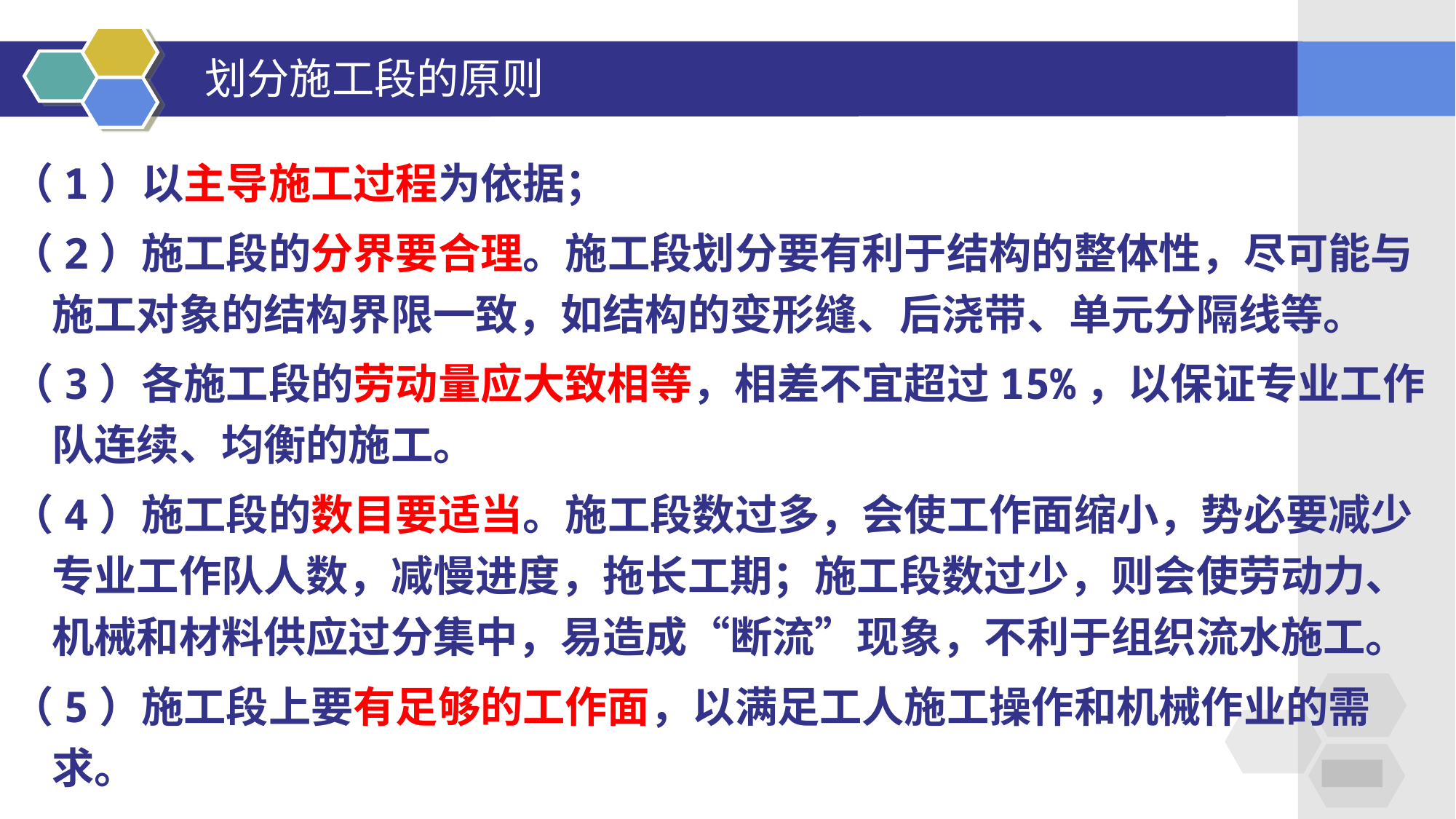

# 划分施工段的原则
（1）以主导施工过程为依据；
（2）施工段的分界要合理。施工段划分要有利于结构的整体性，尽可能与施工对象的结构界限一致，如结构的变形缝、后浇带、单元分隔线等。
（3）各施工段的劳动量应大致相等，相差不宜超过15%，以保证专业工作队连续、均衡的施工。
（4）施工段的数目要适当。施工段数过多，会使工作面缩小，势必要减少专业工作队人数，减慢进度，拖长工期；施工段数过少，则会使劳动力、机械和材料供应过分集中，易造成“断流”现象，不利于组织流水施工。
（5）施工段上要有足够的工作面，以满足工人施工操作和机械作业的需求。
6